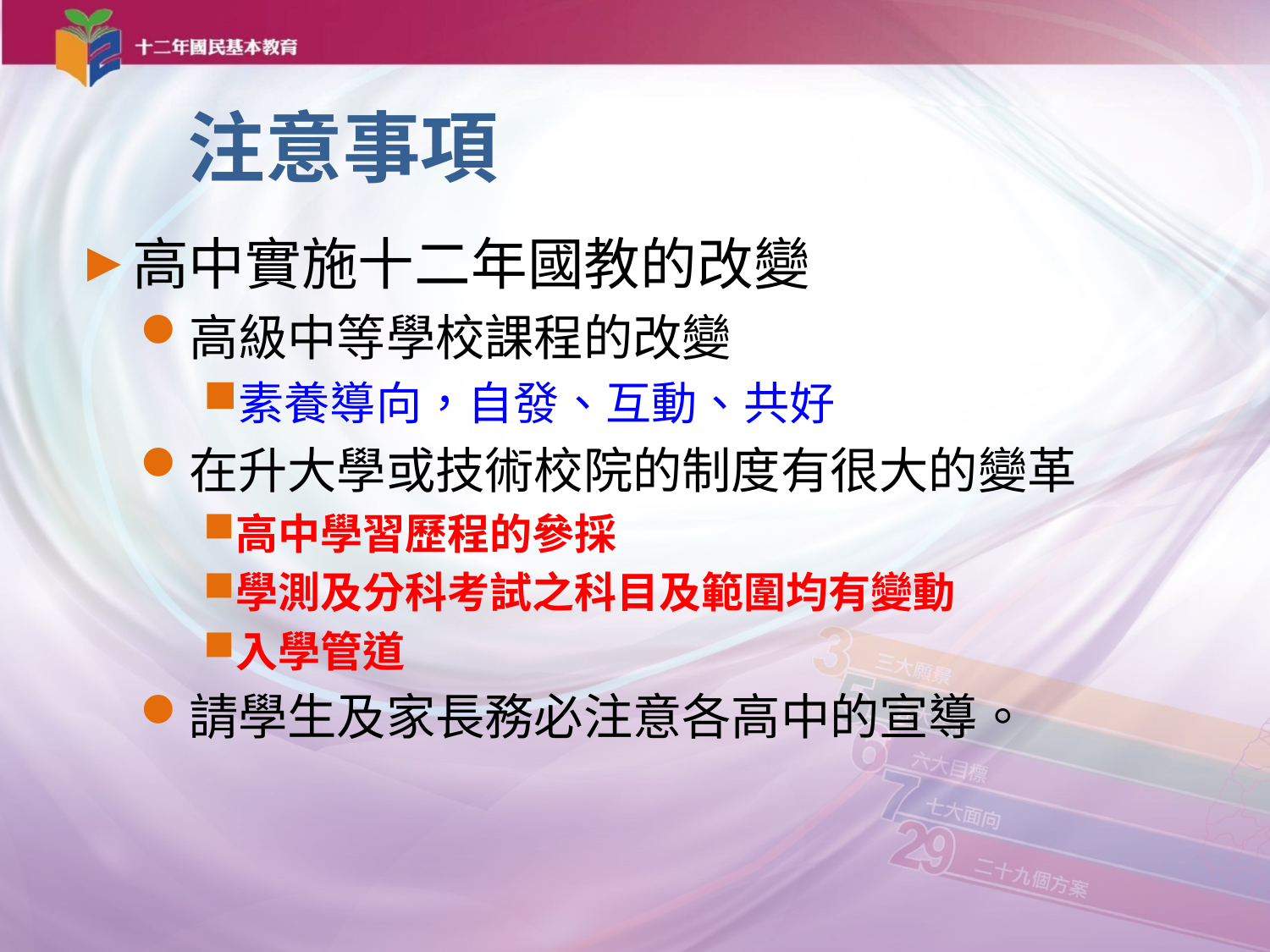

# 注意事項
高中實施十二年國教的改變
高級中等學校課程的改變
素養導向，自發、互動、共好
在升大學或技術校院的制度有很大的變革
高中學習歷程的參採
學測及分科考試之科目及範圍均有變動
入學管道
請學生及家長務必注意各高中的宣導。